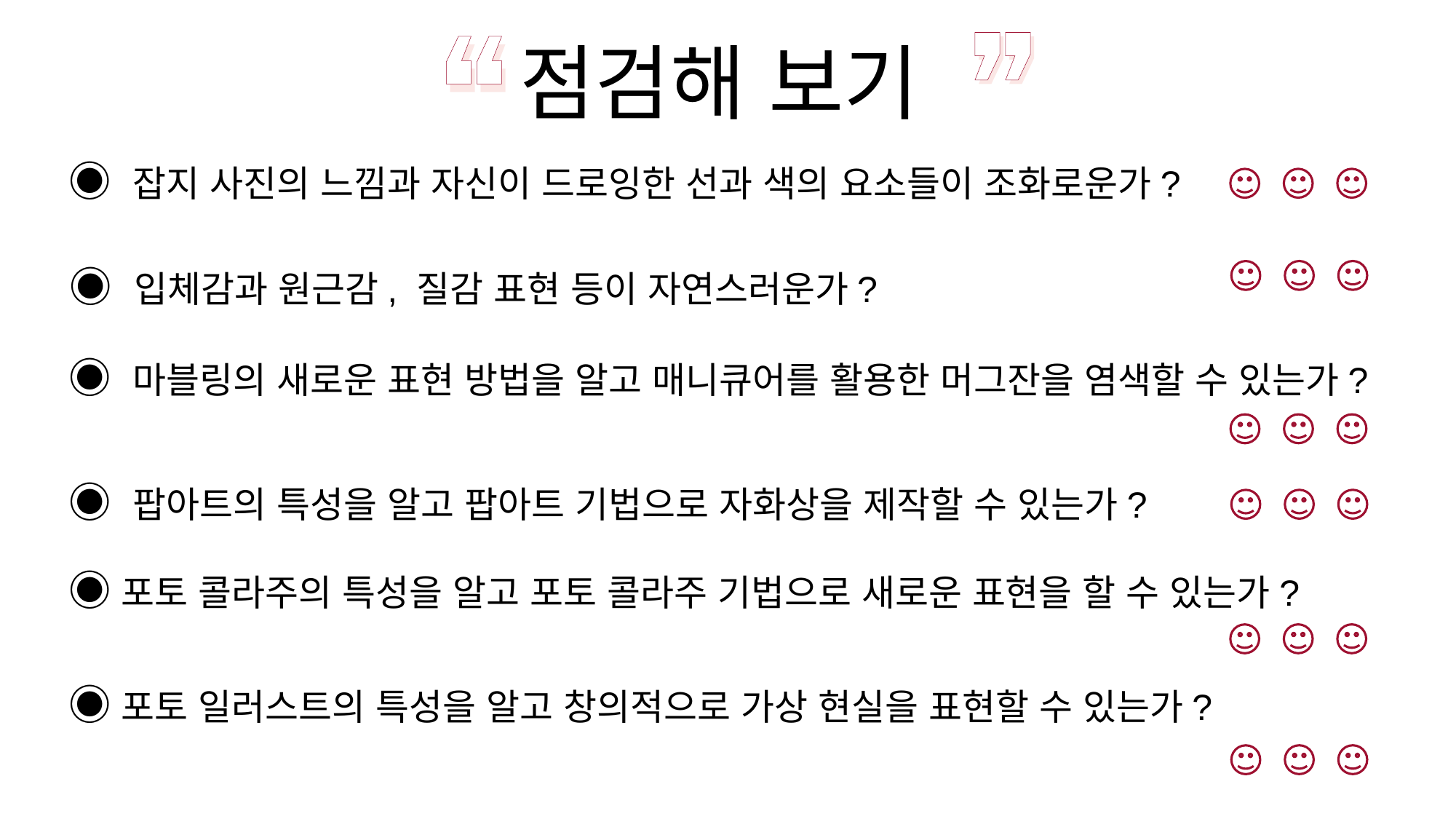

”
“
”
“
점검해 보기
◉ 잡지 사진의 느낌과 자신이 드로잉한 선과 색의 요소들이 조화로운가?

◉ 입체감과 원근감, 질감 표현 등이 자연스러운가?

◉ 마블링의 새로운 표현 방법을 알고 매니큐어를 활용한 머그잔을 염색할 수 있는가?

◉ 팝아트의 특성을 알고 팝아트 기법으로 자화상을 제작할 수 있는가?

◉포토 콜라주의 특성을 알고 포토 콜라주 기법으로 새로운 표현을 할 수 있는가?

◉포토 일러스트의 특성을 알고 창의적으로 가상 현실을 표현할 수 있는가?